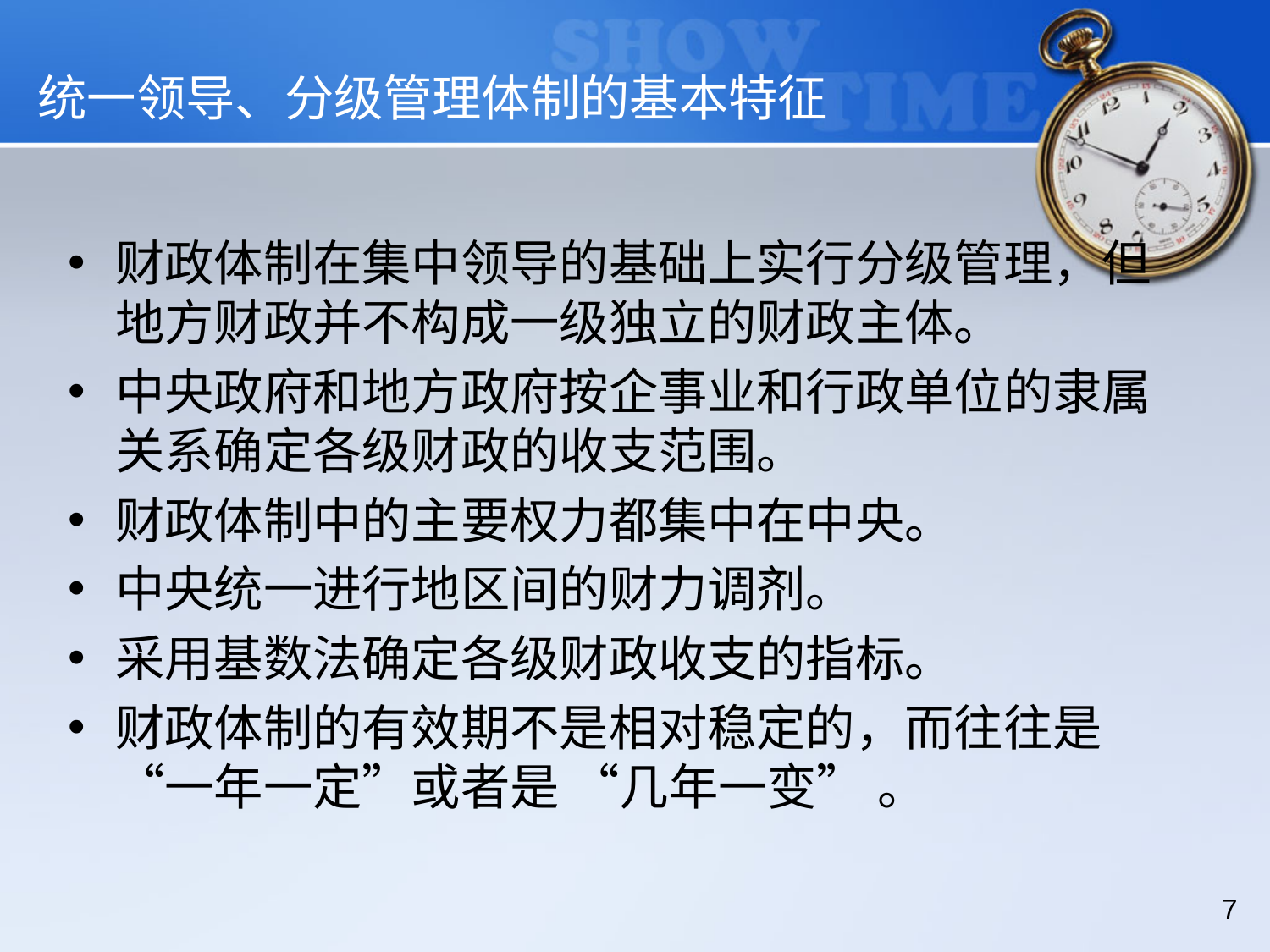

# 统一领导、分级管理体制的基本特征
财政体制在集中领导的基础上实行分级管理，但地方财政并不构成一级独立的财政主体。
中央政府和地方政府按企事业和行政单位的隶属关系确定各级财政的收支范围。
财政体制中的主要权力都集中在中央。
中央统一进行地区间的财力调剂。
采用基数法确定各级财政收支的指标。
财政体制的有效期不是相对稳定的，而往往是“一年一定”或者是 “几年一变” 。
7